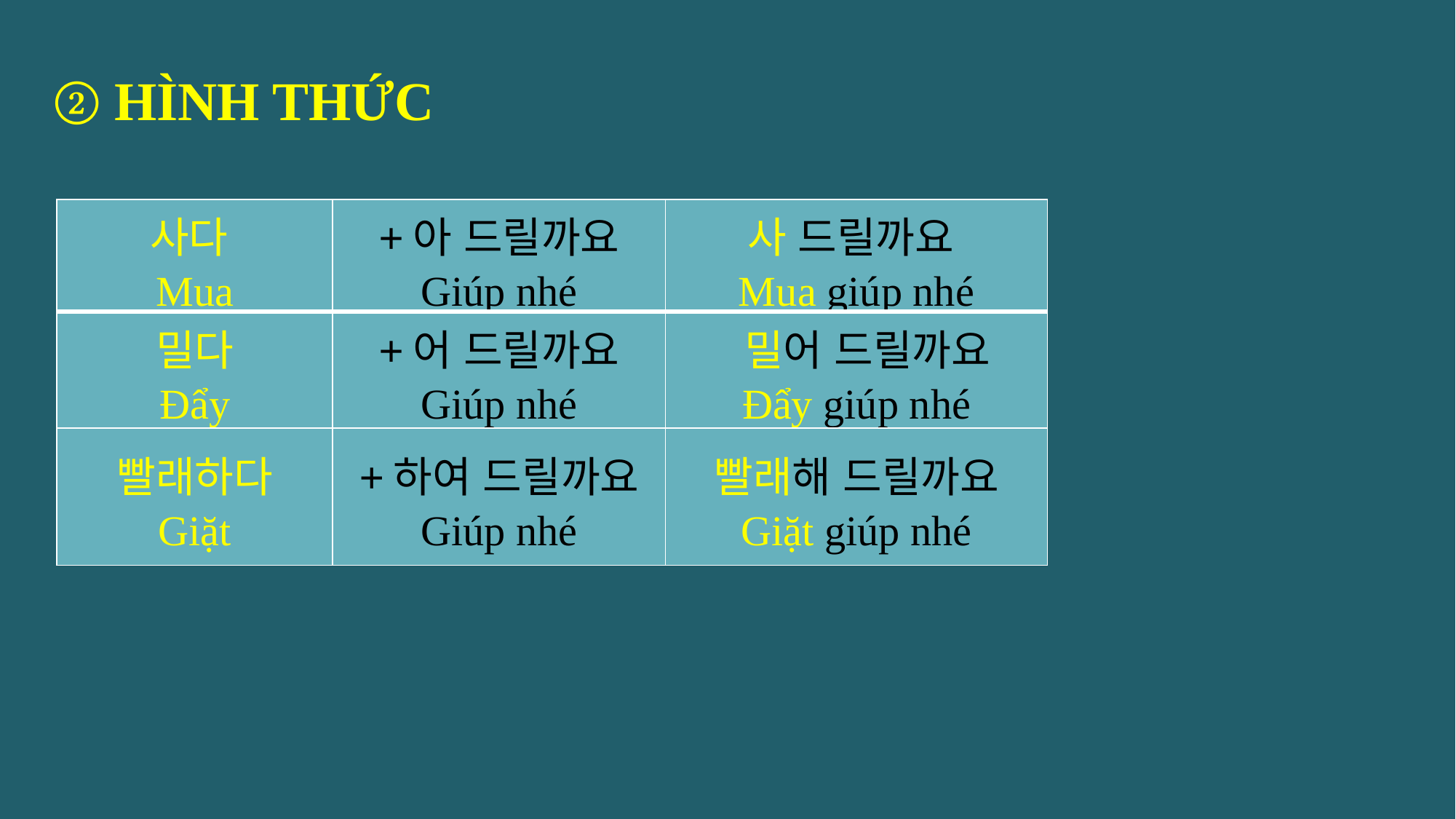

② HÌNH THỨC
| 사다 Mua | +아 드릴까요 Giúp nhé | 사 드릴까요 Mua giúp nhé |
| --- | --- | --- |
| 밀다 Đẩy | +어 드릴까요 Giúp nhé | 밀어 드릴까요 Đẩy giúp nhé |
| 빨래하다 Giặt | +하여 드릴까요 Giúp nhé | 빨래해 드릴까요 Giặt giúp nhé |